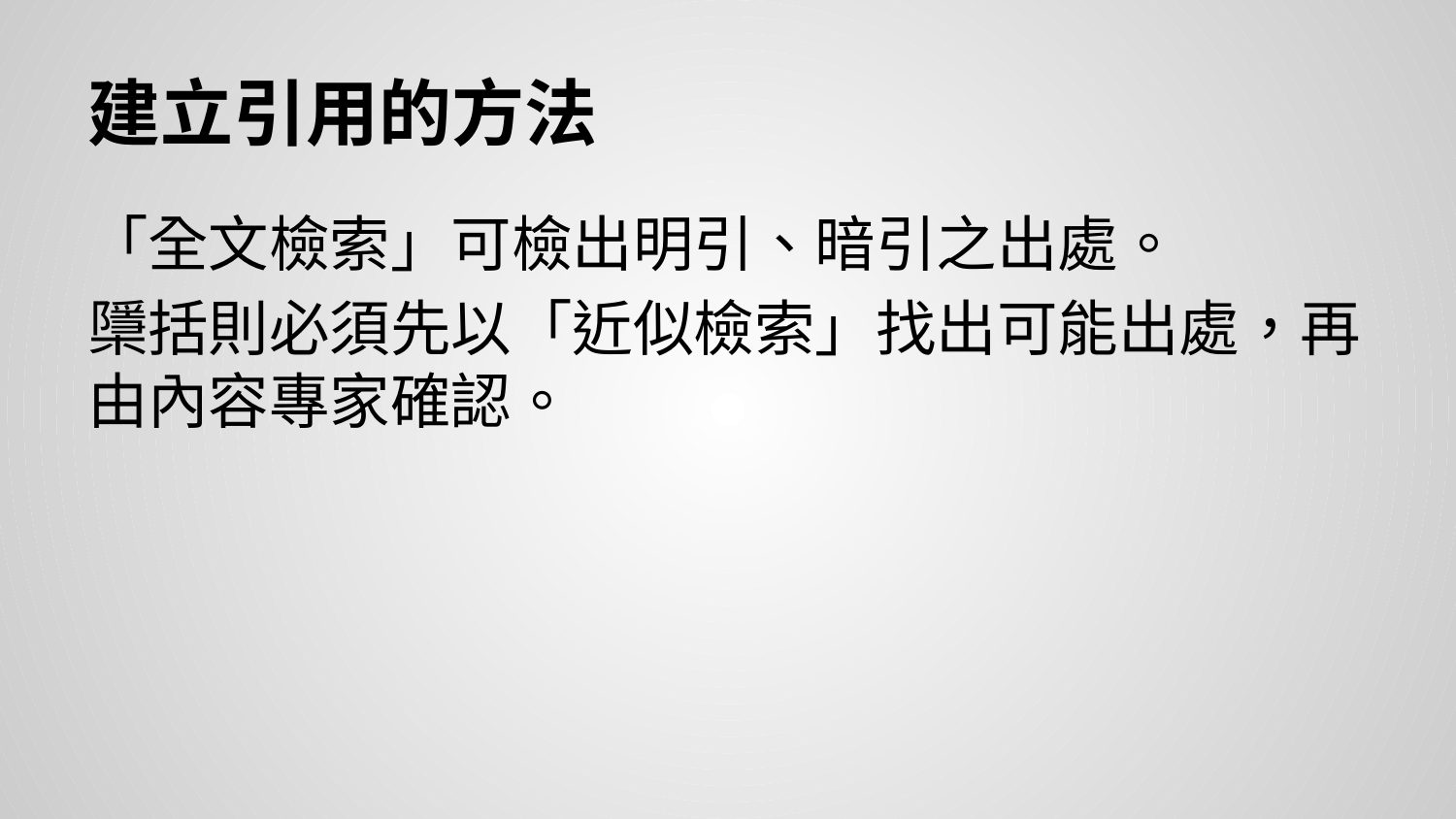

# 建立引用的方法
「全文檢索」可檢出明引、暗引之出處。
檃括則必須先以「近似檢索」找出可能出處，再由內容專家確認。